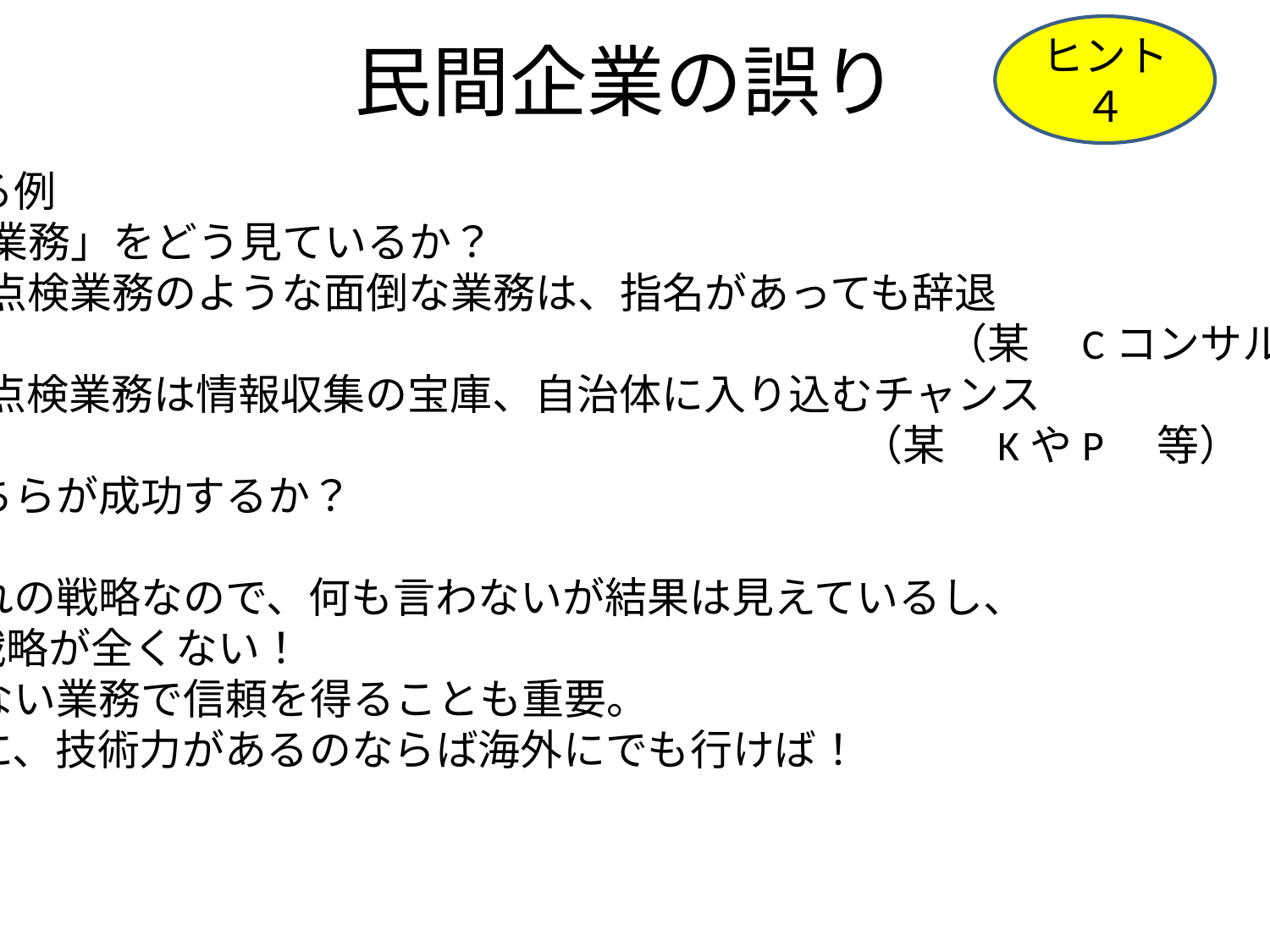

# 民間企業の誤り
ヒント４
よくある例
・「点検業務」をどう見ているか？
　　A:点検業務のような面倒な業務は、指名があっても辞退
　　　　　　　　　　　　　　　　　　　　　　　　　　（某　Cコンサル　等）
　　B:点検業務は情報収集の宝庫、自治体に入り込むチャンス
　　　　　　　　　　　　　　　　　　　　　　　　（某　KやP　等）
さてどちらが成功するか？

それぞれの戦略なので、何も言わないが結果は見えているし、
Aは、戦略が全くない！
つまらない業務で信頼を得ることも重要。
そんなに、技術力があるのならば海外にでも行けば！